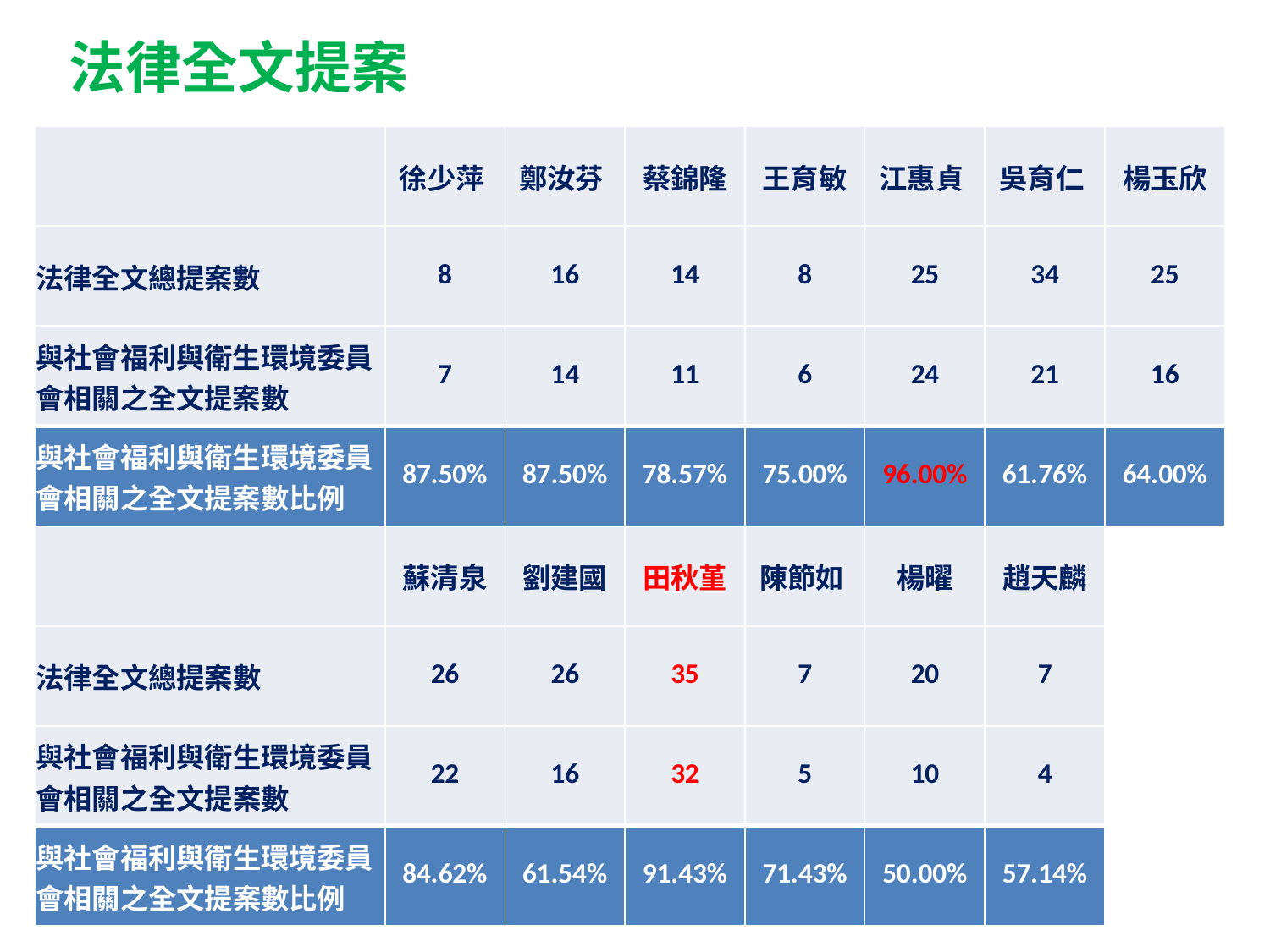

法律全文提案
|  | 徐少萍 | 鄭汝芬 | 蔡錦隆 | 王育敏 | 江惠貞 | 吳育仁 | 楊玉欣 |
| --- | --- | --- | --- | --- | --- | --- | --- |
| 法律全文總提案數 | 8 | 16 | 14 | 8 | 25 | 34 | 25 |
| 與社會福利與衛生環境委員會相關之全文提案數 | 7 | 14 | 11 | 6 | 24 | 21 | 16 |
| 與社會福利與衛生環境委員會相關之全文提案數比例 | 87.50% | 87.50% | 78.57% | 75.00% | 96.00% | 61.76% | 64.00% |
|  | 蘇清泉 | 劉建國 | 田秋堇 | 陳節如 | 楊曜 | 趙天麟 |
| --- | --- | --- | --- | --- | --- | --- |
| 法律全文總提案數 | 26 | 26 | 35 | 7 | 20 | 7 |
| 與社會福利與衛生環境委員會相關之全文提案數 | 22 | 16 | 32 | 5 | 10 | 4 |
| 與社會福利與衛生環境委員會相關之全文提案數比例 | 84.62% | 61.54% | 91.43% | 71.43% | 50.00% | 57.14% |